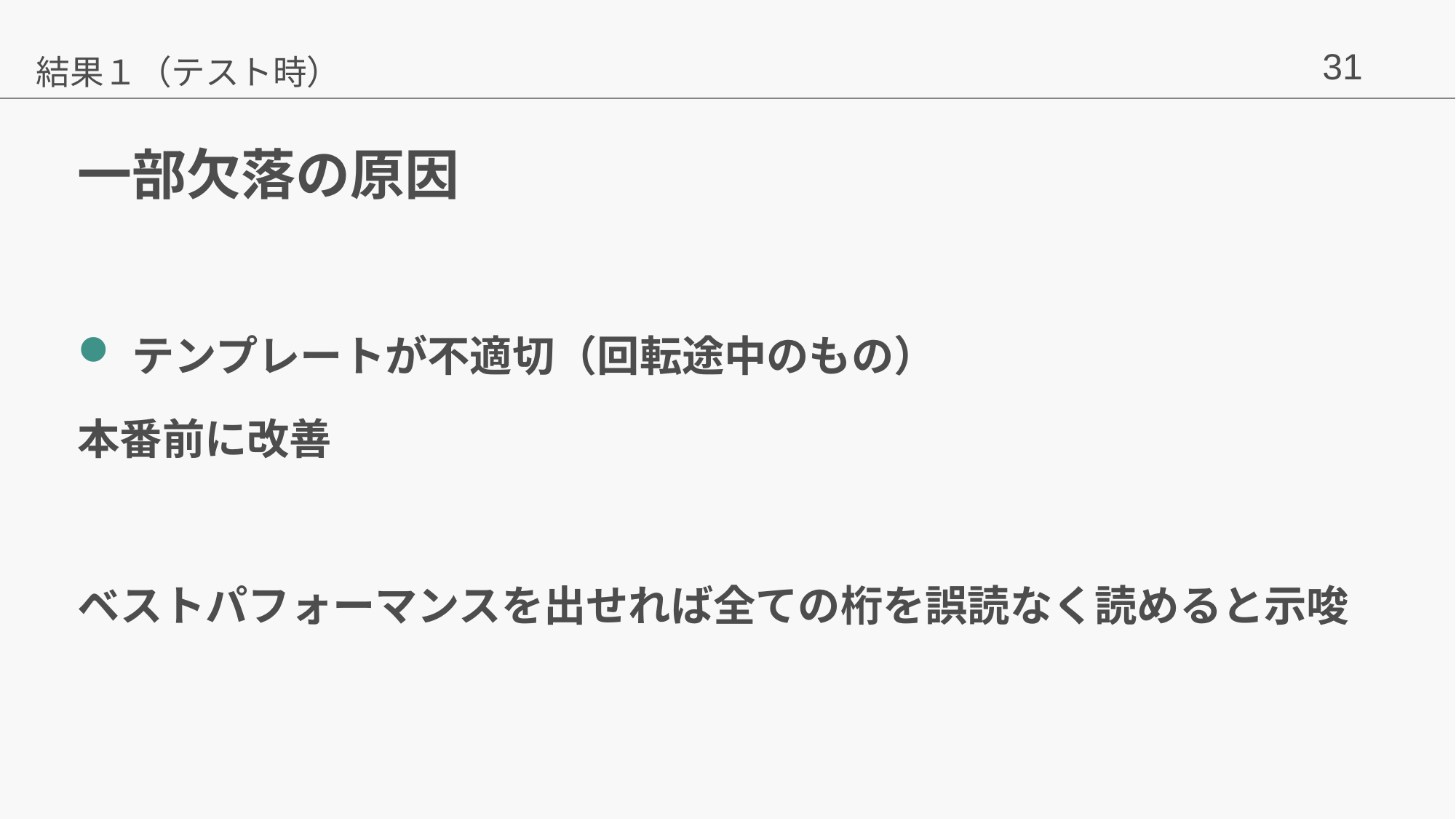

結果１（テスト時）
# 一部欠落の原因

テンプレートが不適切（回転途中のもの）
本番前に改善

ベストパフォーマンスを出せれば全ての桁を誤読なく読めると示唆